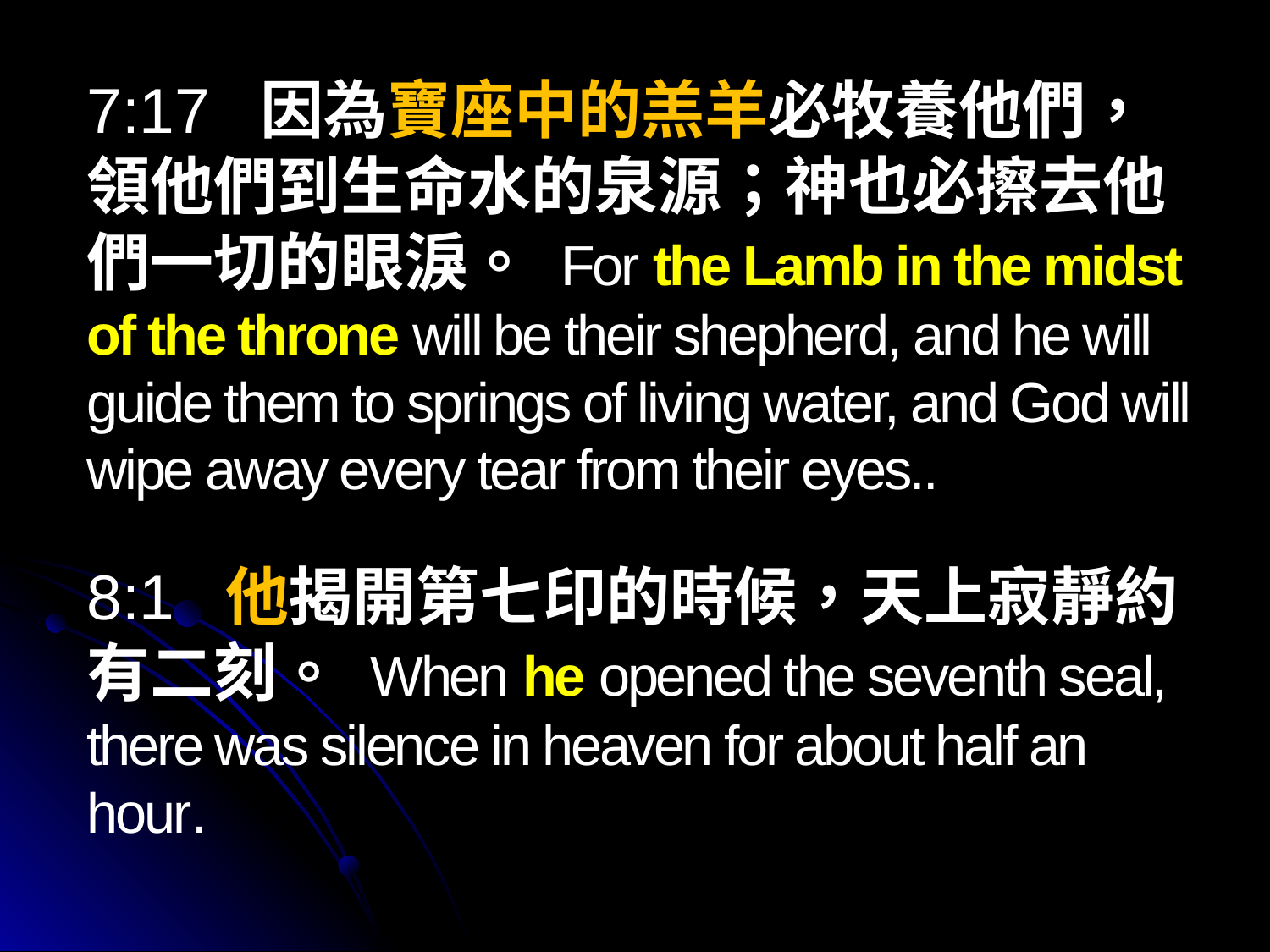

7:17  因為寶座中的羔羊必牧養他們，領他們到生命水的泉源；神也必擦去他們一切的眼淚。 For the Lamb in the midst of the throne will be their shepherd, and he will guide them to springs of living water, and God will wipe away every tear from their eyes..
8:1  他揭開第七印的時候，天上寂靜約有二刻。 When he opened the seventh seal, there was silence in heaven for about half an hour.